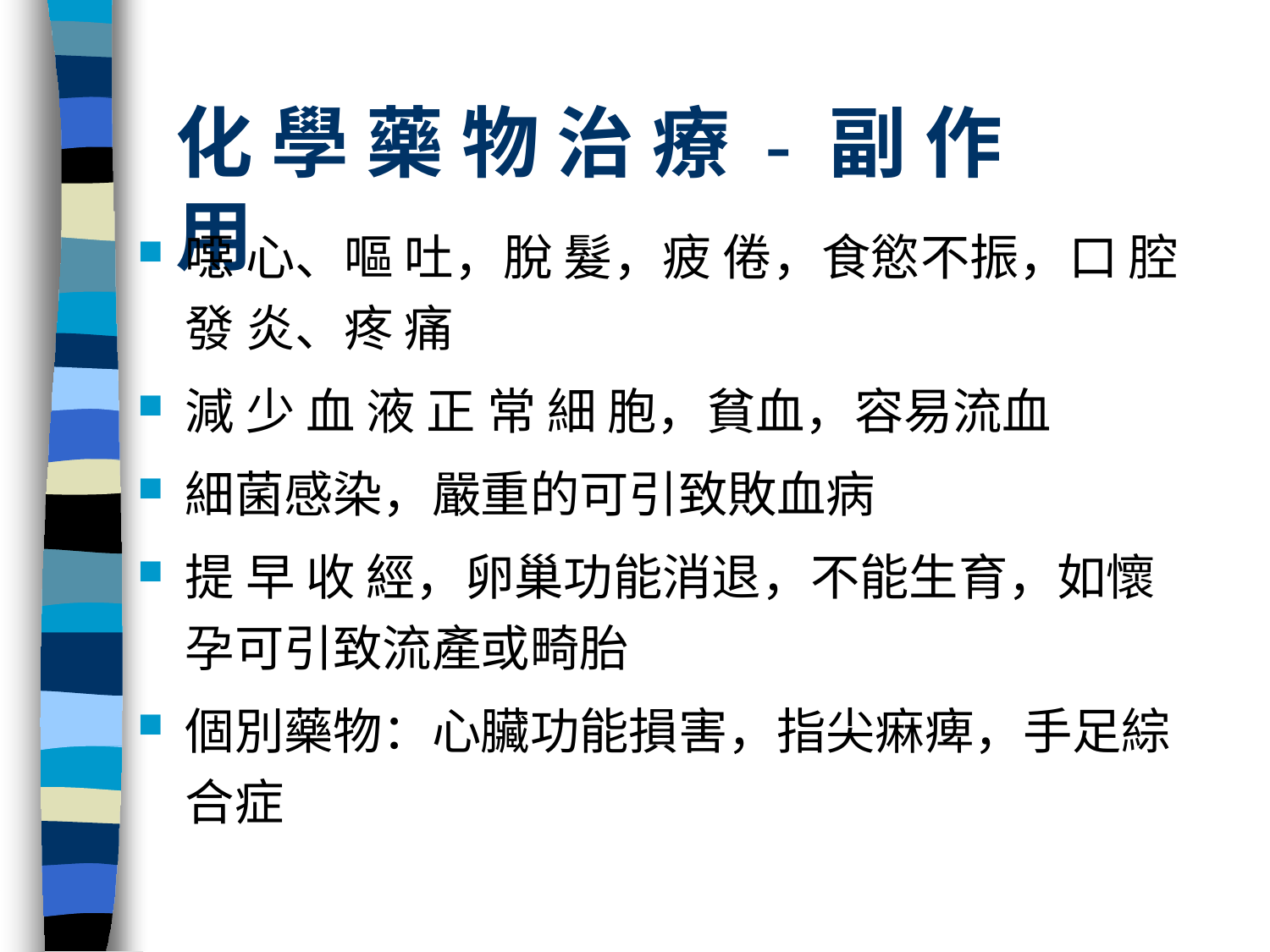

# 化 學 藥 物 治 療 - 副 作 用

噁 心、嘔 吐，脫 髮，疲 倦，食慾不振，口 腔 發 炎、疼 痛
減 少 血 液 正 常 細 胞，貧血，容易流血
細菌感染，嚴重的可引致敗血病
提 早 收 經，卵巢功能消退，不能生育，如懷 孕可引致流產或畸胎
個別藥物：心臟功能損害，指尖痳痺，手足綜 合症